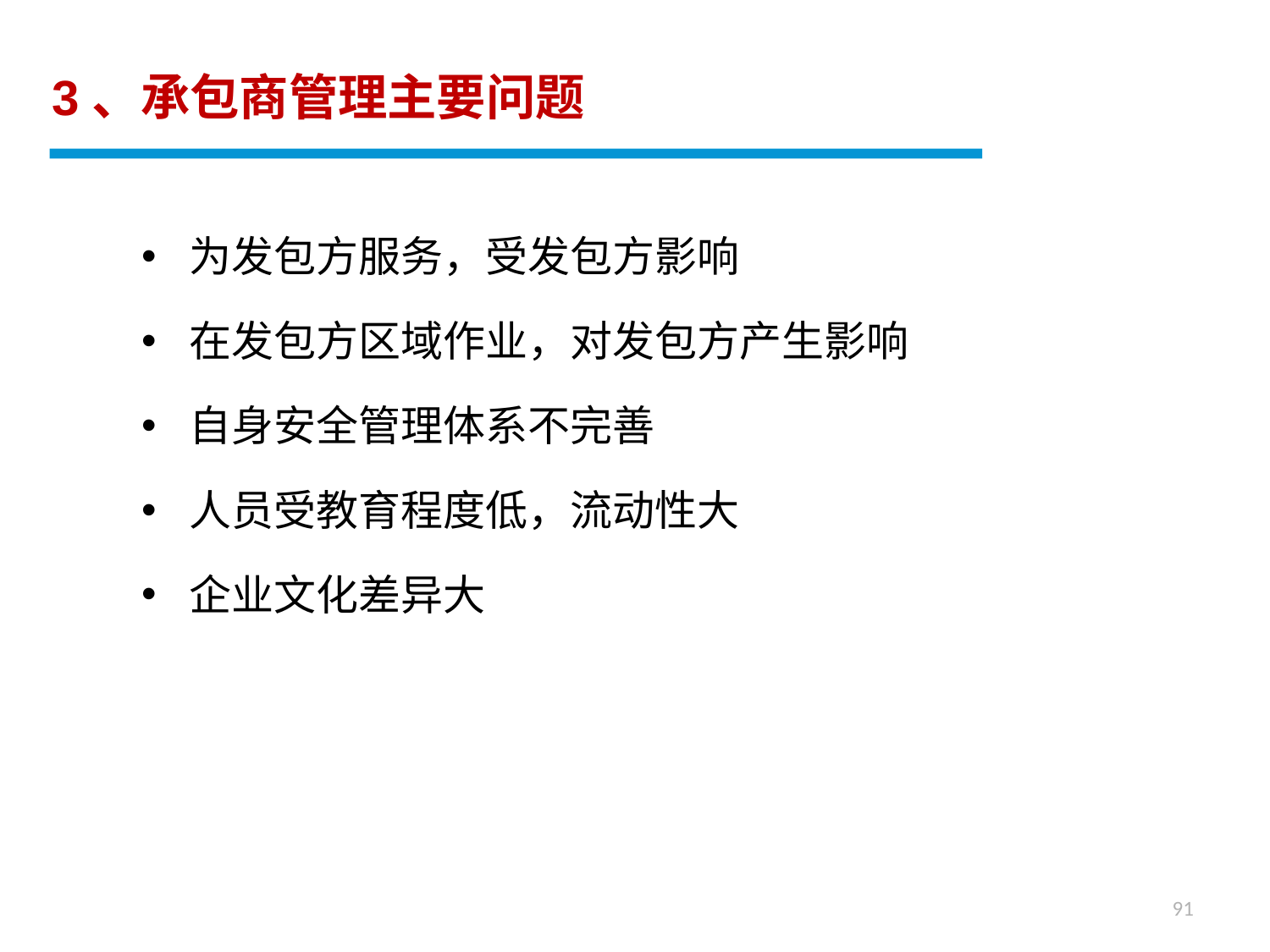

3、承包商管理主要问题
为发包方服务，受发包方影响
在发包方区域作业，对发包方产生影响
自身安全管理体系不完善
人员受教育程度低，流动性大
企业文化差异大
91